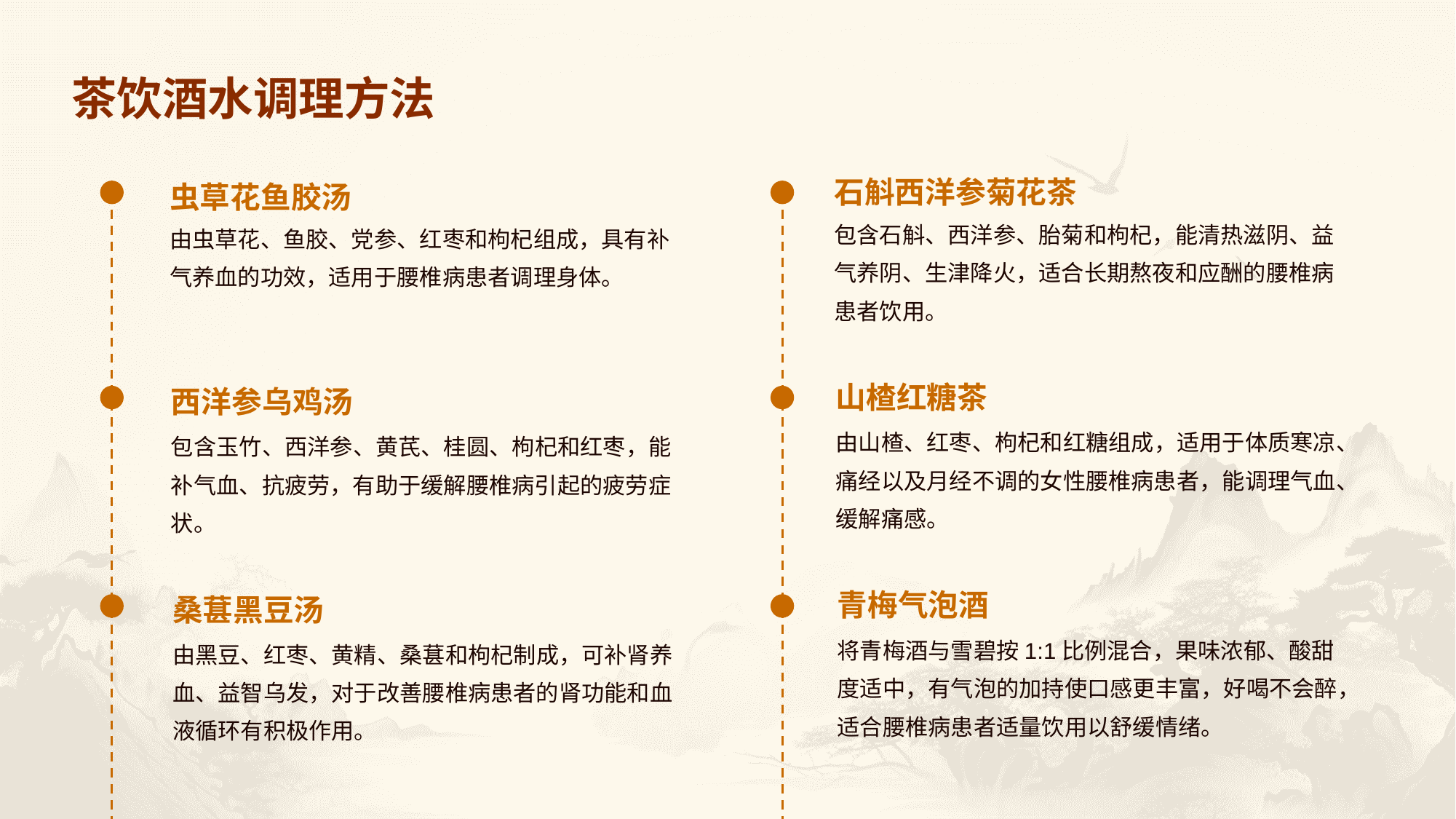

茶饮酒水调理方法
石斛西洋参菊花茶
虫草花鱼胶汤

包含石斛、西洋参、胎菊和枸杞，能清热滋阴、益气养阴、生津降火，适合长期熬夜和应酬的腰椎病患者饮用。
由虫草花、鱼胶、党参、红枣和枸杞组成，具有补气养血的功效，适用于腰椎病患者调理身体。
山楂红糖茶
西洋参乌鸡汤
由山楂、红枣、枸杞和红糖组成，适用于体质寒凉、痛经以及月经不调的女性腰椎病患者，能调理气血、缓解痛感。
包含玉竹、西洋参、黄芪、桂圆、枸杞和红枣，能补气血、抗疲劳，有助于缓解腰椎病引起的疲劳症状。
青梅气泡酒
桑葚黑豆汤
将青梅酒与雪碧按1:1比例混合，果味浓郁、酸甜度适中，有气泡的加持使口感更丰富，好喝不会醉，适合腰椎病患者适量饮用以舒缓情绪。
由黑豆、红枣、黄精、桑葚和枸杞制成，可补肾养血、益智乌发，对于改善腰椎病患者的肾功能和血液循环有积极作用。